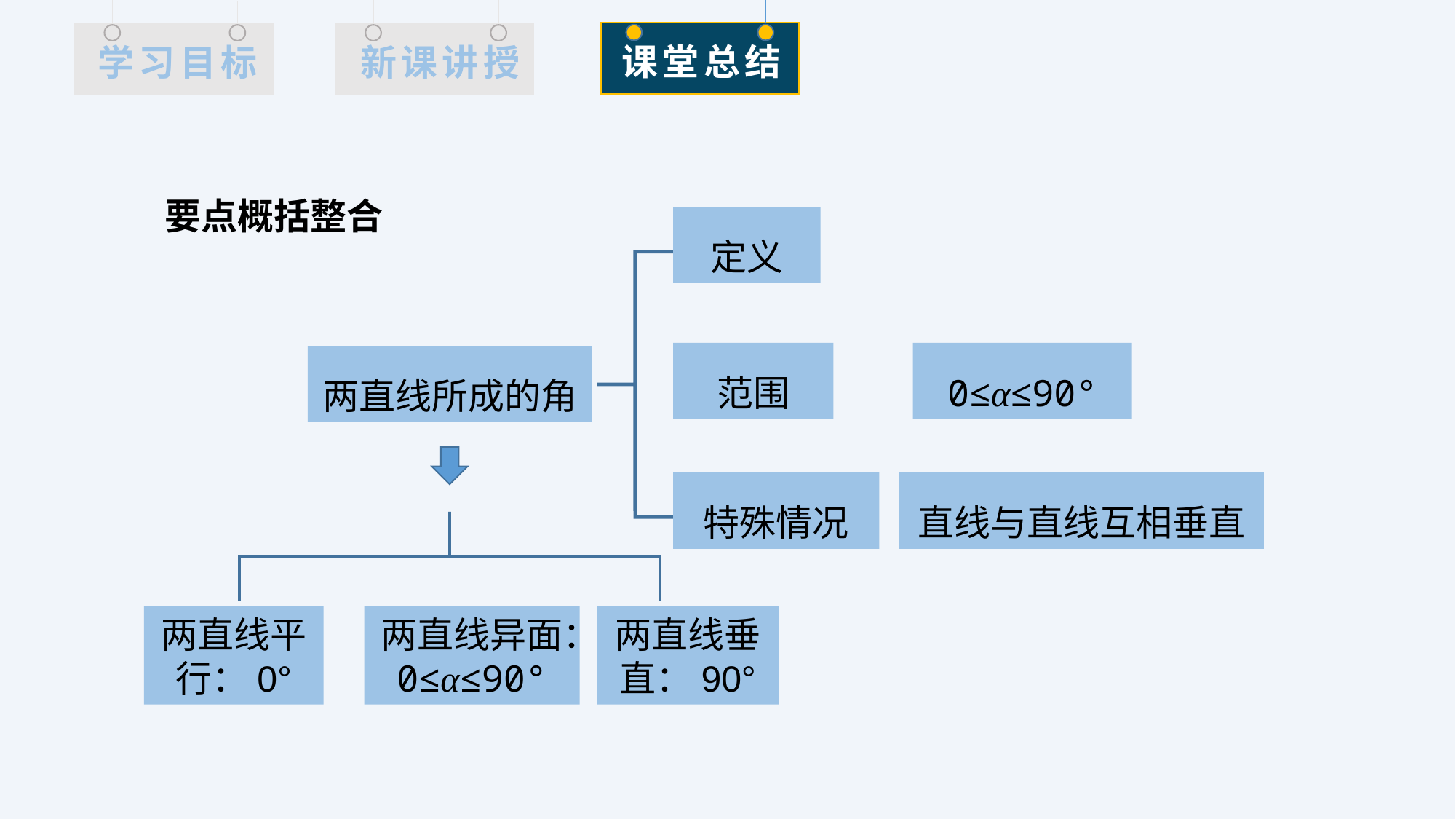

要点概括整合
定义

范围
0≤α≤90°
两直线所成的角

特殊情况
直线与直线互相垂直
两直线平行：0°
两直线异面：0≤α≤90°
两直线垂直：90°